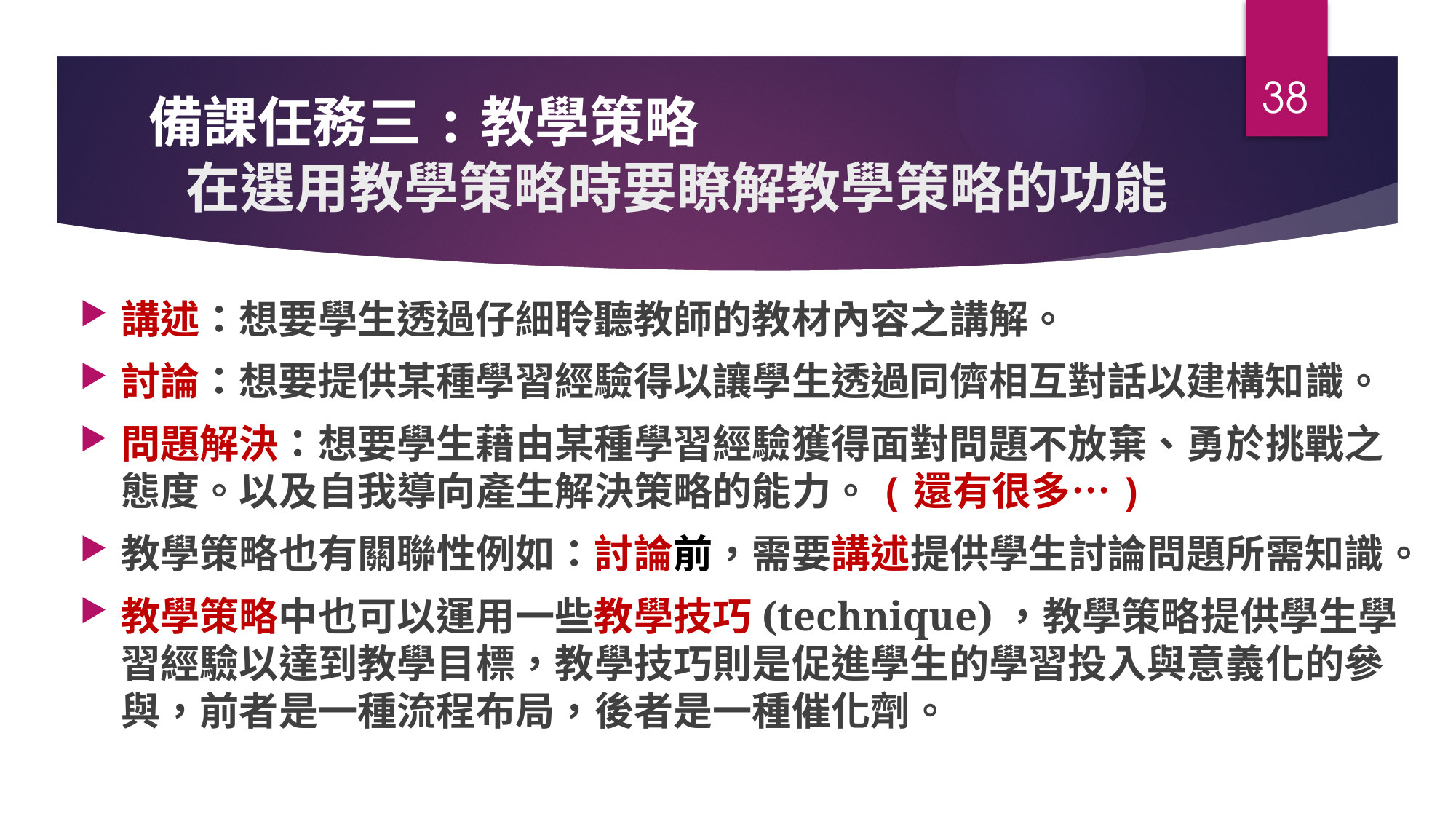

38
# 備課任務三:教學策略 在選用教學策略時要瞭解教學策略的功能
講述：想要學生透過仔細聆聽教師的教材內容之講解。
討論：想要提供某種學習經驗得以讓學生透過同儕相互對話以建構知識。
問題解決：想要學生藉由某種學習經驗獲得面對問題不放棄、勇於挑戰之態度。以及自我導向產生解決策略的能力。(還有很多…)
教學策略也有關聯性例如：討論前，需要講述提供學生討論問題所需知識。
教學策略中也可以運用一些教學技巧(technique)，教學策略提供學生學習經驗以達到教學目標，教學技巧則是促進學生的學習投入與意義化的參與，前者是一種流程布局，後者是一種催化劑。